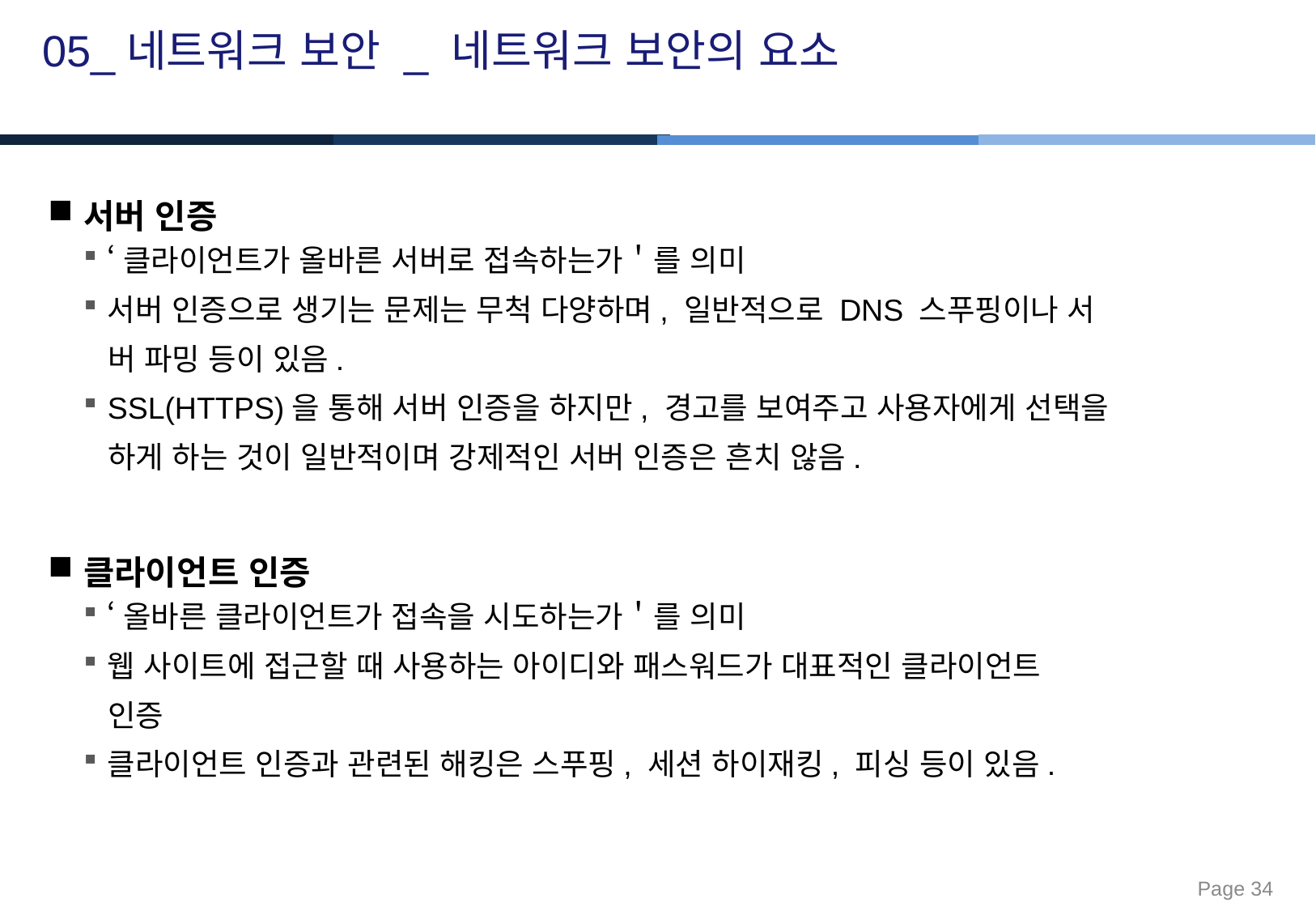

05_네트워크 보안 _ 네트워크 보안의 요소
서버 인증
‘클라이언트가 올바른 서버로 접속하는가＇를 의미
서버 인증으로 생기는 문제는 무척 다양하며, 일반적으로 DNS 스푸핑이나 서
  버 파밍 등이 있음.
SSL(HTTPS)을 통해 서버 인증을 하지만, 경고를 보여주고 사용자에게 선택을
  하게 하는 것이 일반적이며 강제적인 서버 인증은 흔치 않음.

클라이언트 인증
‘올바른 클라이언트가 접속을 시도하는가＇를 의미
웹 사이트에 접근할 때 사용하는 아이디와 패스워드가 대표적인 클라이언트
  인증
클라이언트 인증과 관련된 해킹은 스푸핑, 세션 하이재킹, 피싱 등이 있음.

Page 34